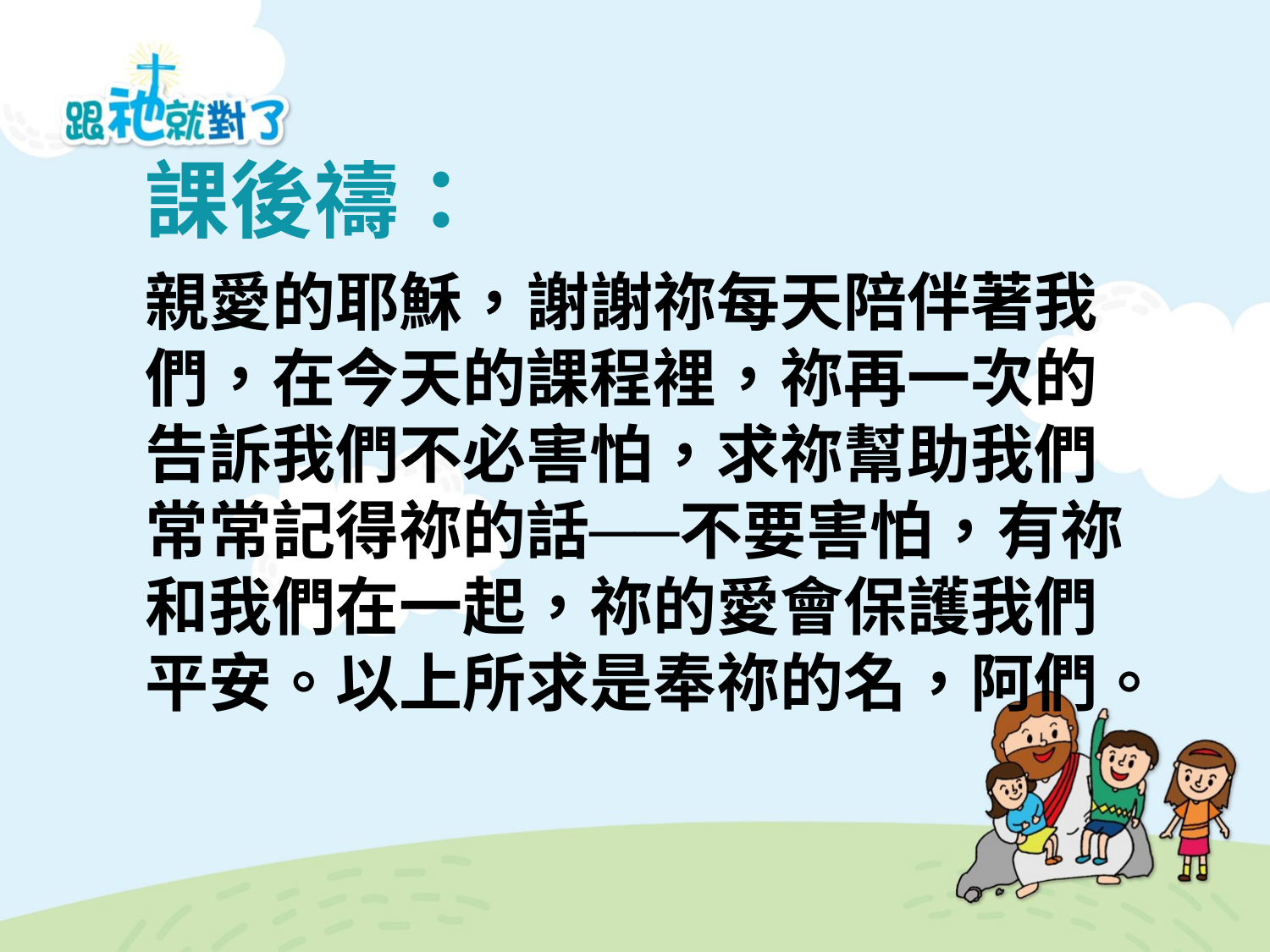

課後禱：
親愛的耶穌，謝謝祢每天陪伴著我們，在今天的課程裡，祢再一次的告訴我們不必害怕，求祢幫助我們常常記得祢的話──不要害怕，有祢和我們在一起，祢的愛會保護我們平安。以上所求是奉祢的名，阿們。